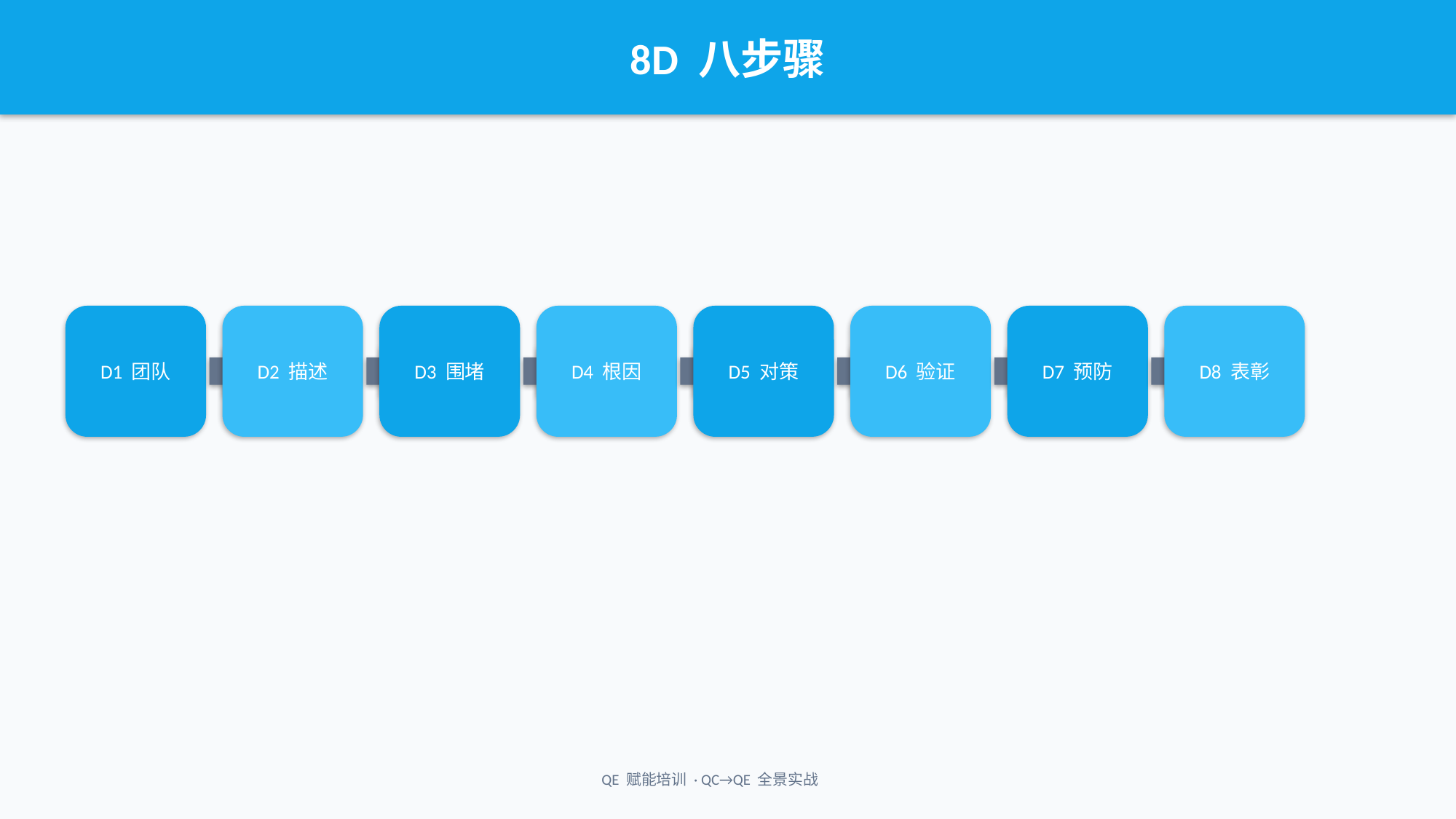

8D 八步骤
D1 团队
D2 描述
D3 围堵
D4 根因
D5 对策
D6 验证
D7 预防
D8 表彰

QE 赋能培训 · QC→QE 全景实战